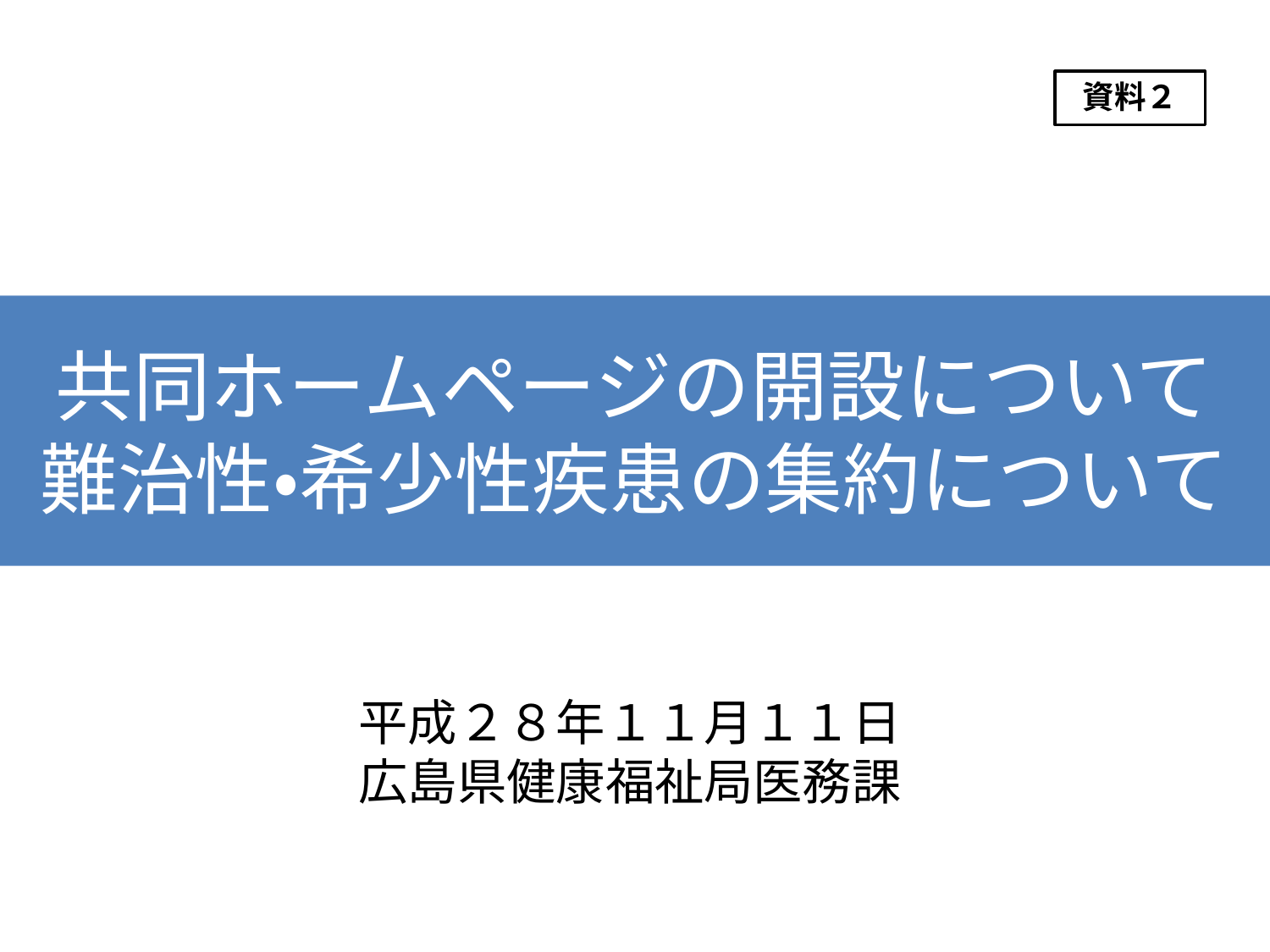

資料２
# 共同ホームページの開設について 難治性・希少性疾患の集約について
平成２８年１１月１１日
広島県健康福祉局医務課